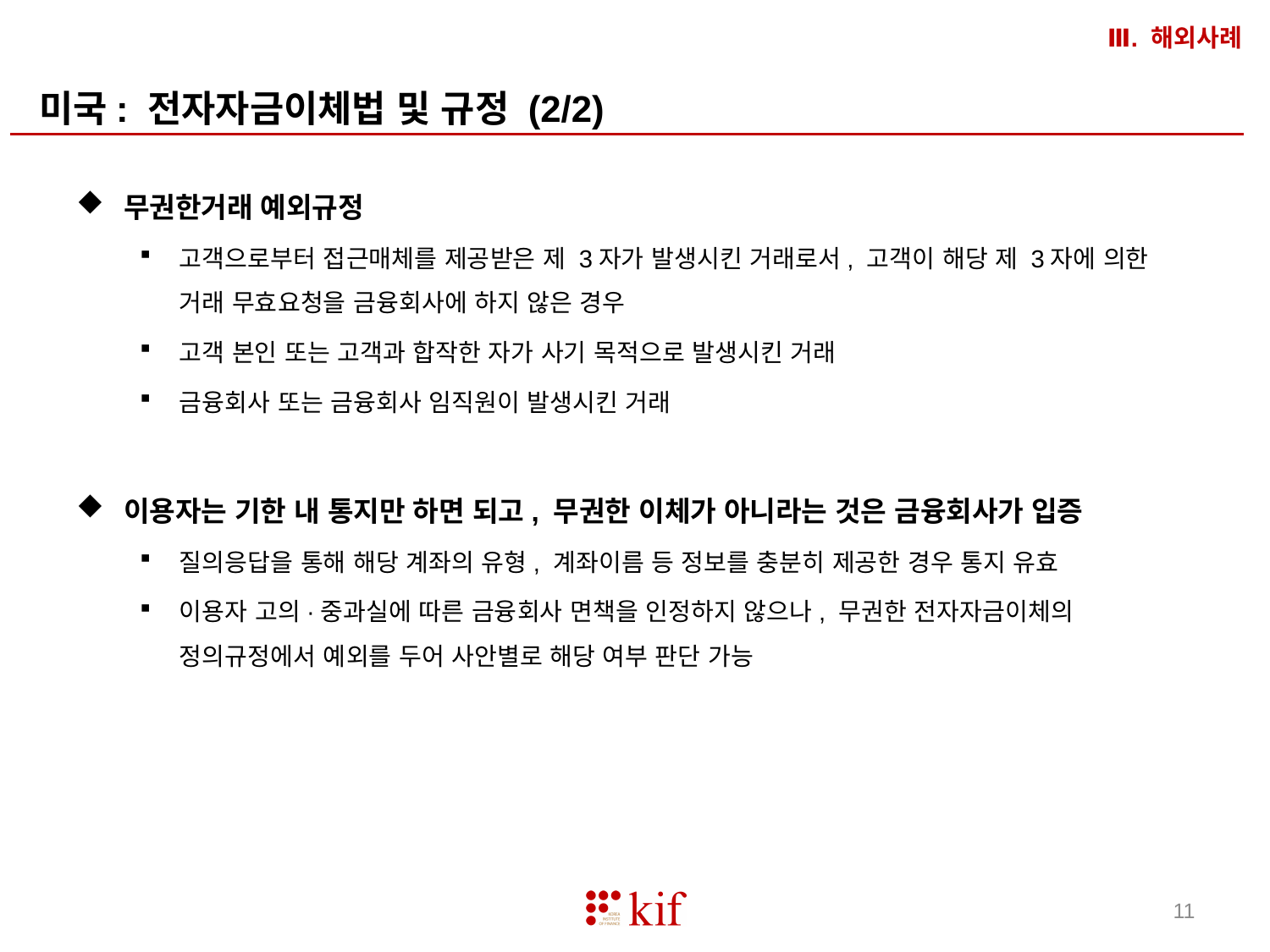

Ⅲ. 해외사례
미국: 전자자금이체법 및 규정 (2/2)
무권한거래 예외규정
고객으로부터 접근매체를 제공받은 제 3자가 발생시킨 거래로서, 고객이 해당 제 3자에 의한 거래 무효요청을 금융회사에 하지 않은 경우
고객 본인 또는 고객과 합작한 자가 사기 목적으로 발생시킨 거래
금융회사 또는 금융회사 임직원이 발생시킨 거래

이용자는 기한 내 통지만 하면 되고, 무권한 이체가 아니라는 것은 금융회사가 입증
질의응답을 통해 해당 계좌의 유형, 계좌이름 등 정보를 충분히 제공한 경우 통지 유효
이용자 고의·중과실에 따른 금융회사 면책을 인정하지 않으나, 무권한 전자자금이체의 정의규정에서 예외를 두어 사안별로 해당 여부 판단 가능
11